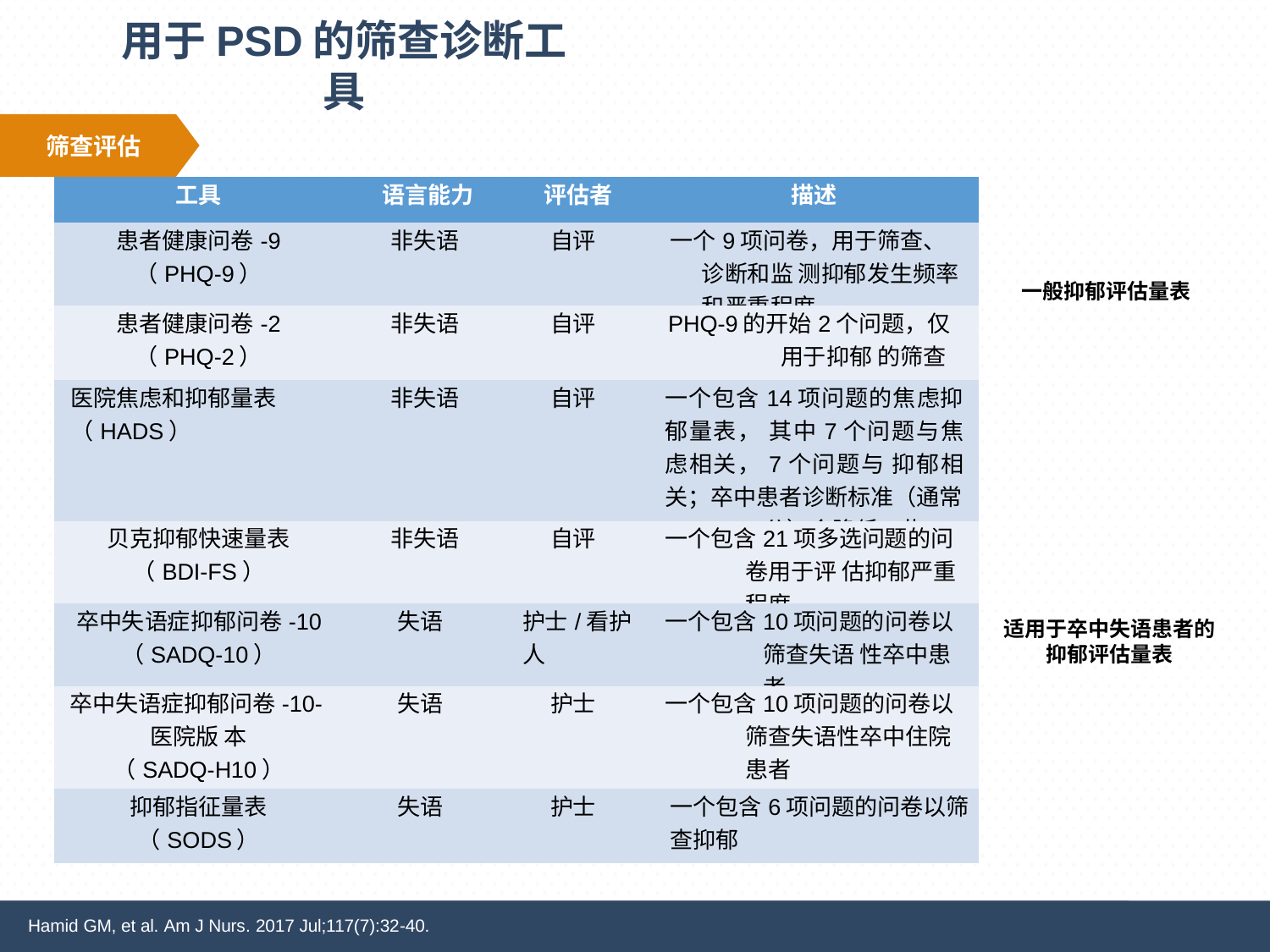

# 用于PSD的筛查诊断工具

筛查评估
| 工具 | 语言能力 | 评估者 | 描述 |  |
| --- | --- | --- | --- | --- |
| 患者健康问卷-9 （PHQ-9） | 非失语 | 自评 | 一个9项问卷，用于筛查、诊断和监 测抑郁发生频率和严重程度 |  |
| 患者健康问卷-2 （PHQ-2） | 非失语 | 自评 | PHQ-9的开始2个问题，仅用于抑郁 的筛查 |  |
| 医院焦虑和抑郁量表（HADS） | 非失语 | 自评 | 一个包含14项问题的焦虑抑郁量表， 其中7个问题与焦虑相关，7个问题与 抑郁相关；卒中患者诊断标准（通常 ≥8分）会降低一些 |  |
| 贝克抑郁快速量表 （BDI-FS） | 非失语 | 自评 | 一个包含21项多选问题的问卷用于评 估抑郁严重程度 |  |
| 卒中失语症抑郁问卷-10 （SADQ-10） | 失语 | 护士/看护人 | 一个包含10项问题的问卷以筛查失语 性卒中患者 |  |
| 卒中失语症抑郁问卷-10-医院版 本 （SADQ-H10） | 失语 | 护士 | 一个包含10项问题的问卷以筛查失语性卒中住院患者 |  |
| 抑郁指征量表 （SODS） | 失语 | 护士 | 一个包含6项问题的问卷以筛查抑郁 |  |
一般抑郁评估量表
适用于卒中失语患者的 抑郁评估量表
工业设计系

Hamid GM, et al. Am J Nurs. 2017 Jul;117(7):32-40.